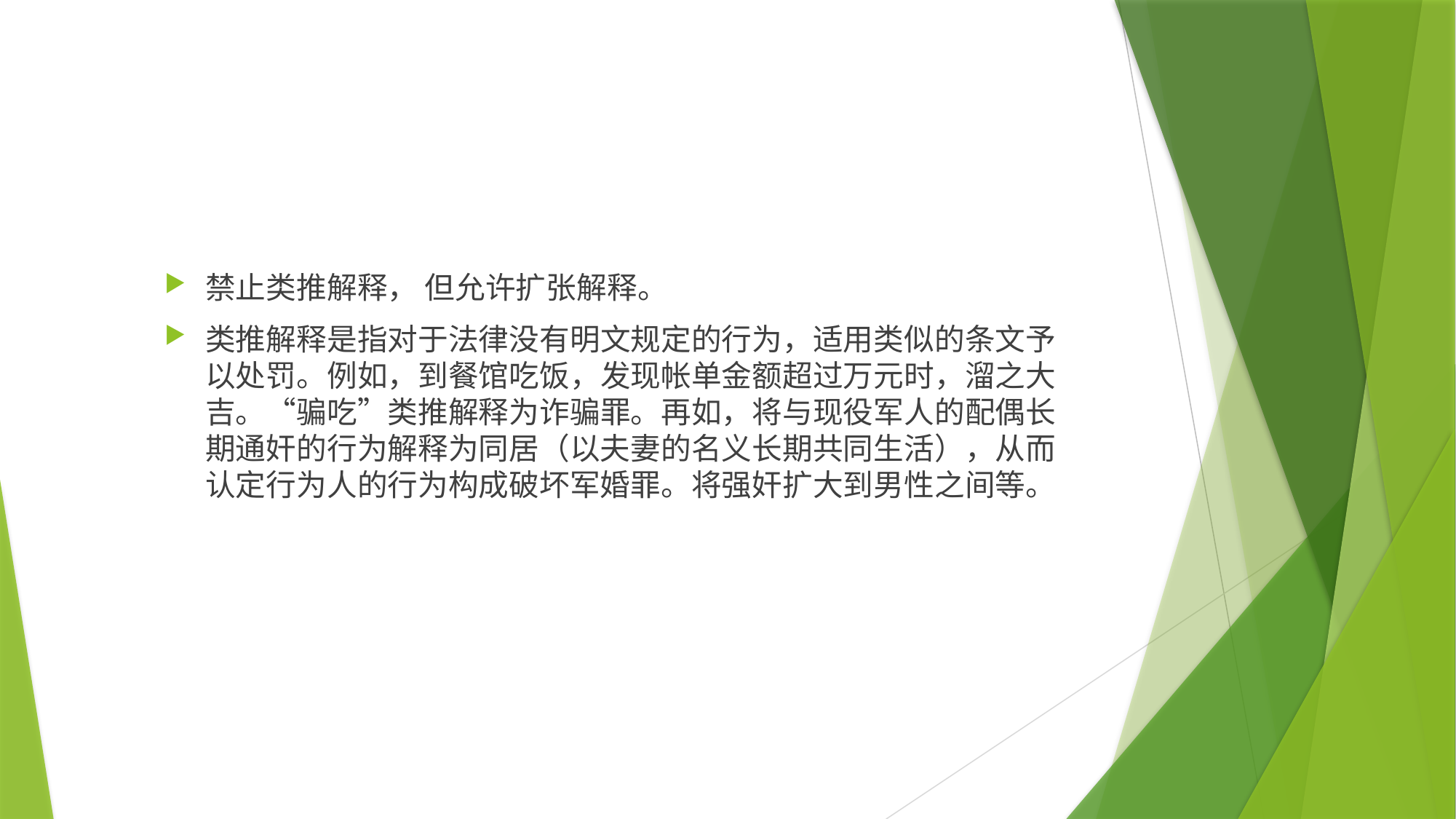

禁止类推解释， 但允许扩张解释。
类推解释是指对于法律没有明文规定的行为，适用类似的条文予以处罚。例如，到餐馆吃饭，发现帐单金额超过万元时，溜之大吉。“骗吃”类推解释为诈骗罪。再如，将与现役军人的配偶长期通奸的行为解释为同居（以夫妻的名义长期共同生活），从而认定行为人的行为构成破坏军婚罪。将强奸扩大到男性之间等。